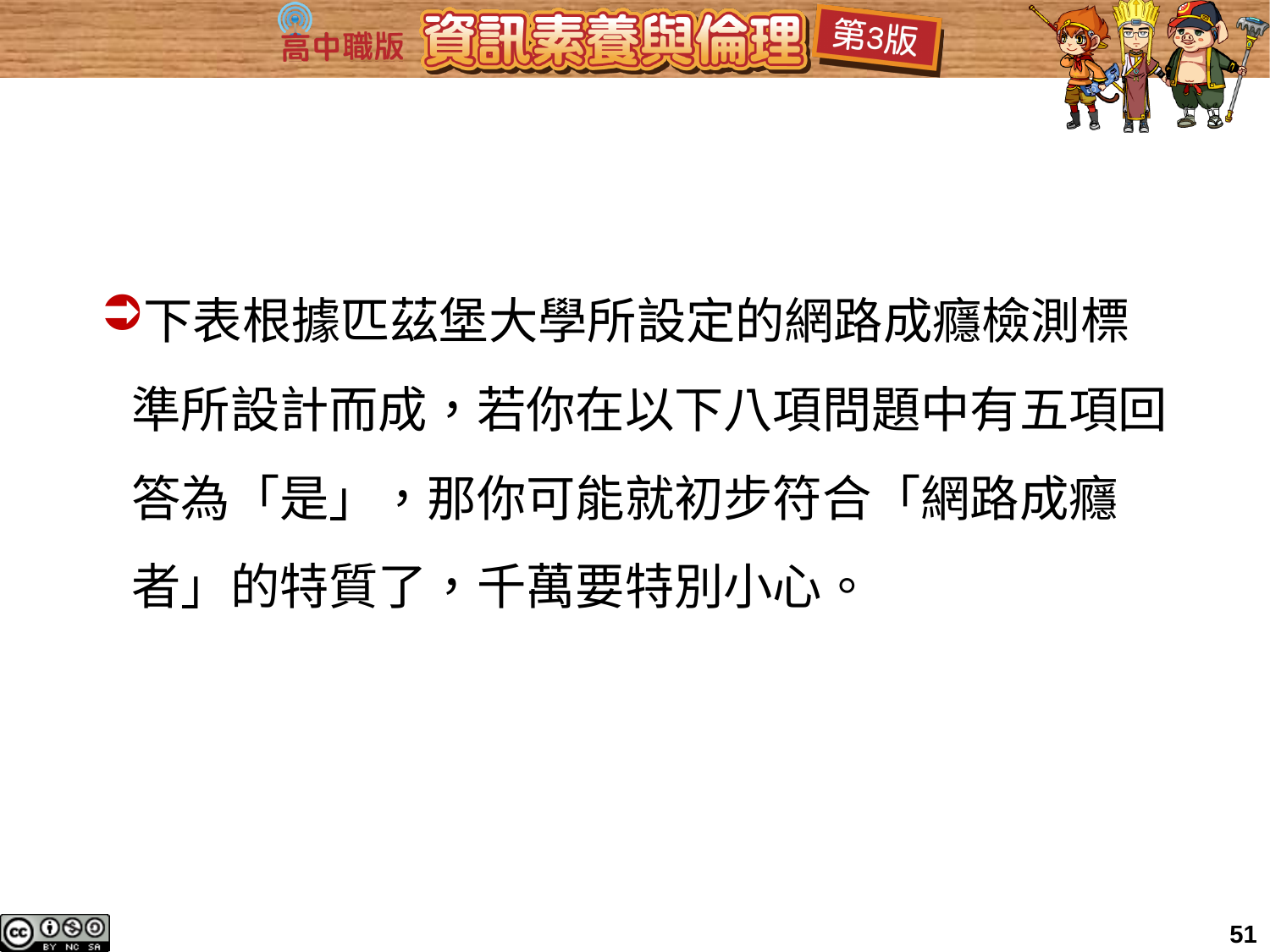

下表根據匹茲堡大學所設定的網路成癮檢測標準所設計而成，若你在以下八項問題中有五項回答為「是」，那你可能就初步符合「網路成癮者」的特質了，千萬要特別小心。
51